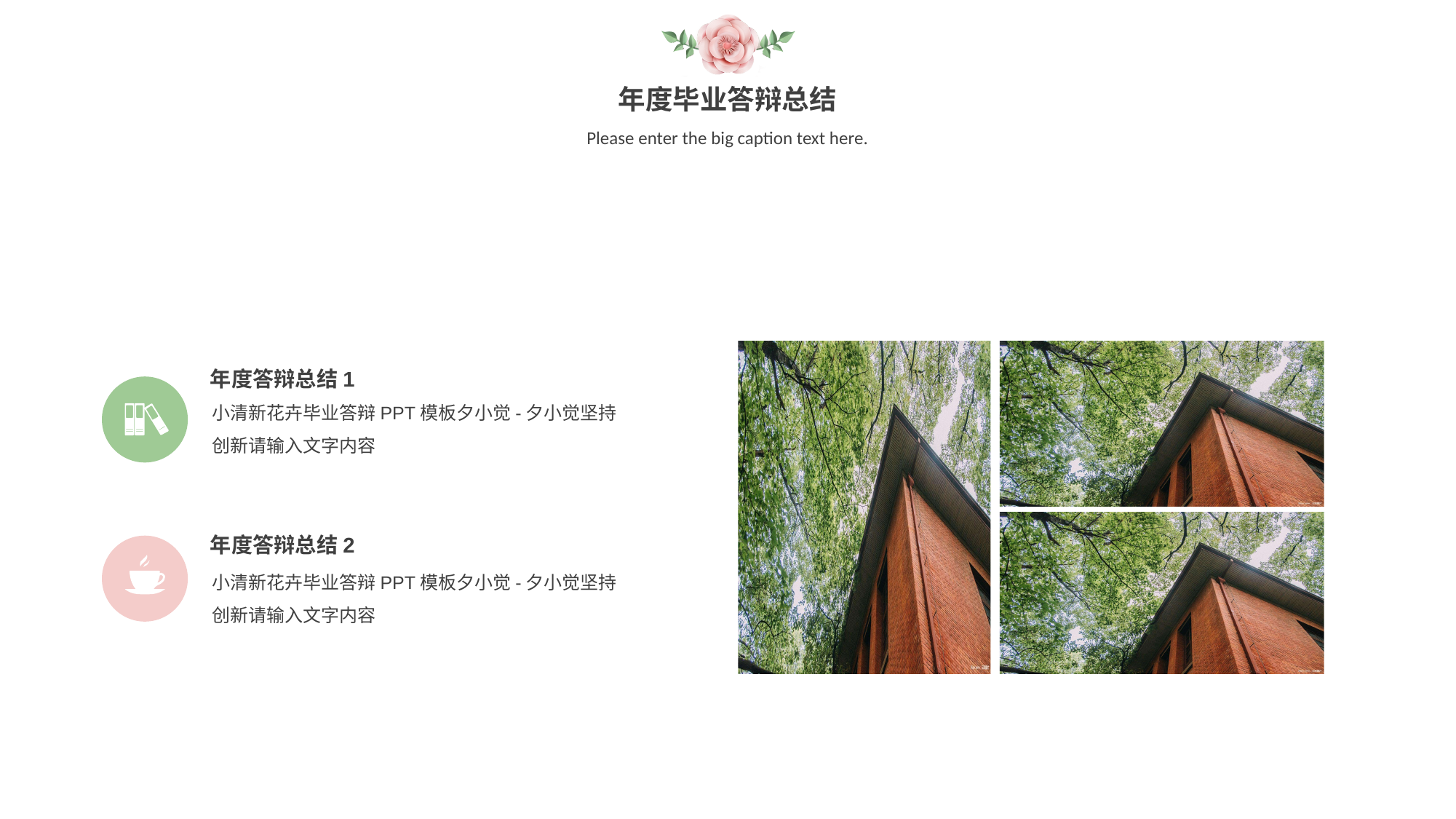

年度毕业答辩总结
Please enter the big caption text here.

年度答辩总结1

小清新花卉毕业答辩PPT模板夕小觉-夕小觉坚持创新请输入文字内容

年度答辩总结2

小清新花卉毕业答辩PPT模板夕小觉-夕小觉坚持创新请输入文字内容